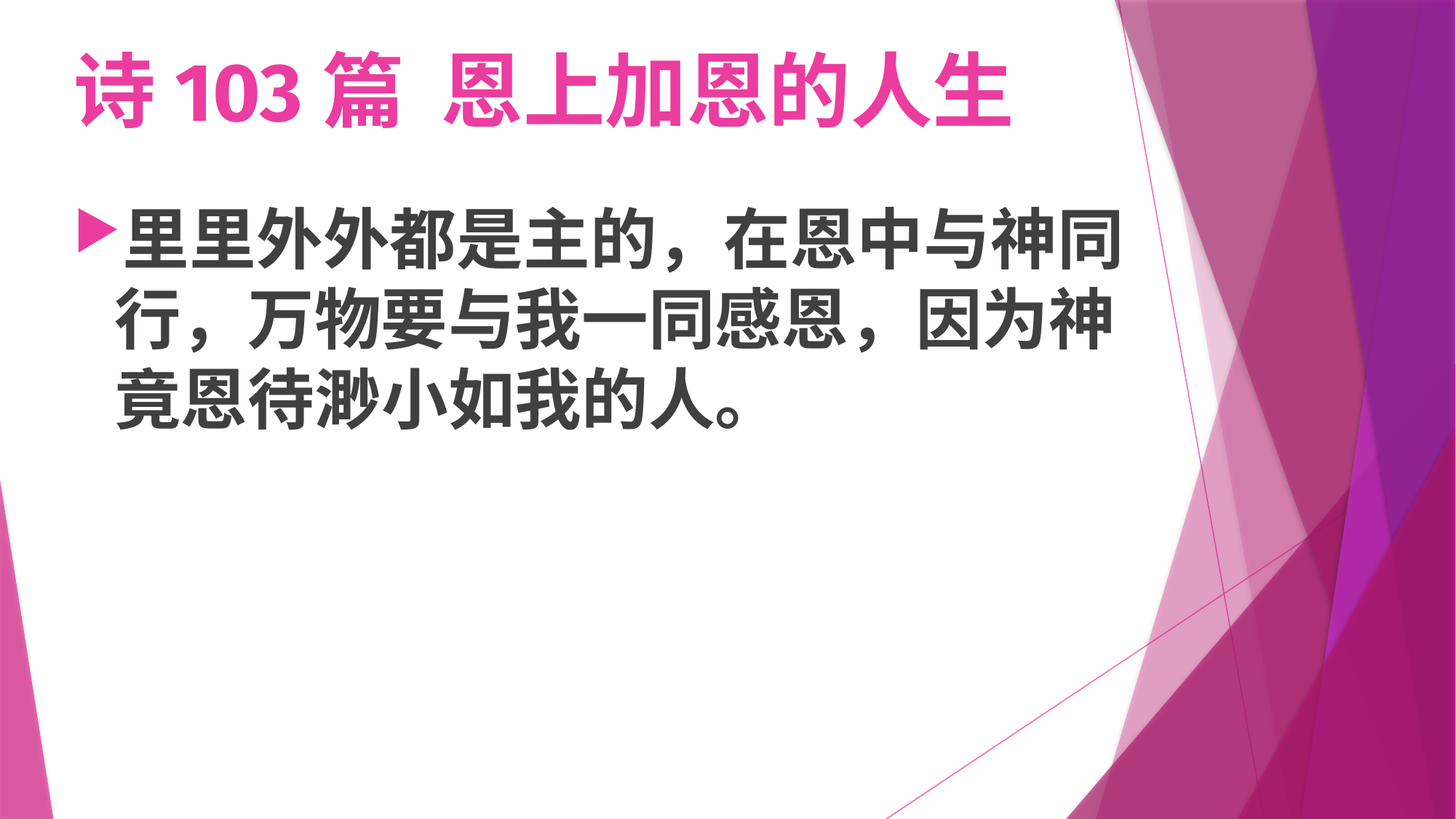

# 诗103篇  恩上加恩的人生
里里外外都是主的，在恩中与神同行，万物要与我一同感恩，因为神竟恩待渺小如我的人。